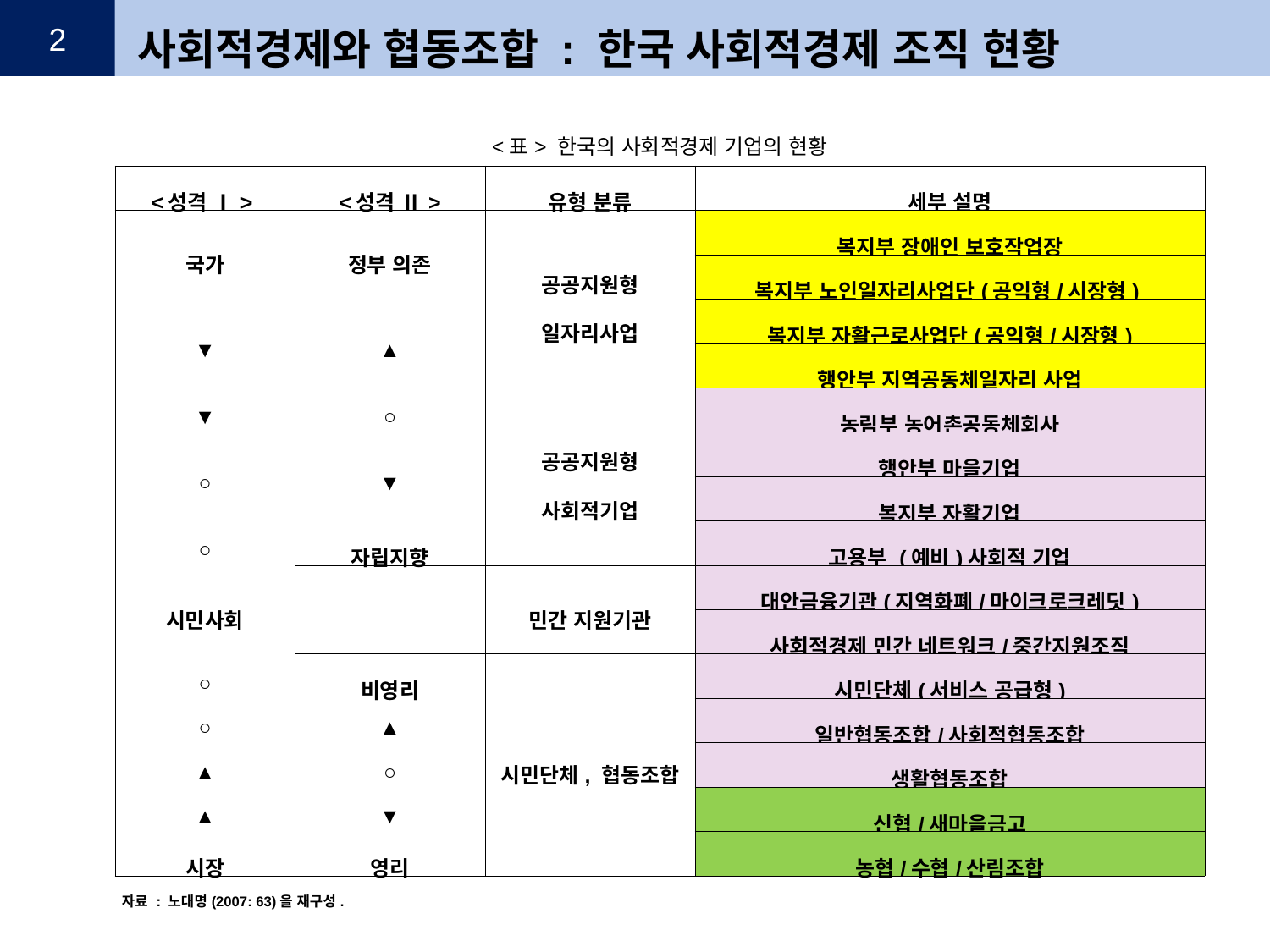

2

사회적경제와 협동조합 : 한국 사회적경제 조직 현황
| <표> 한국의 사회적경제 기업의 현황 |  |  |  |
| --- | --- | --- | --- |
| <성격 Ⅰ> | <성격 Ⅱ> | 유형 분류 | 세부 설명 |
| 국가 | 정부 의존 | 공공지원형 일자리사업 | 복지부 장애인 보호작업장 |
|  |  |  | 복지부 노인일자리사업단(공익형/시장형) |
| ▼ | ▲ |  | 복지부 자활근로사업단(공익형/시장형) |
|  |  |  | 행안부 지역공동체일자리 사업 |
| ▼ | ○ | 공공지원형 사회적기업 | 농림부 농어촌공동체회사 |
| ○ | ▼ |  |  |
|  |  |  | 행안부 마을기업 |
|  |  |  | 복지부 자활기업 |
| ○ | 자립지향 |  | 고용부 (예비)사회적 기업 |
| 시민사회 |  | 민간 지원기관 | 대안금융기관(지역화폐/마이크로크레딧) |
|  |  |  | 사회적경제 민간 네트워크/중간지원조직 |
| ○ | 비영리 | 시민단체, 협동조합 | 시민단체(서비스 공급형) |
| ○ | ▲ |  | 일반협동조합/사회적협동조합 |
| ▲ | ○ |  | 생활협동조합 |
| ▲ | ▼ |  | 신협/새마을금고 |
| 시장 | 영리 |  | 농협/수협/산림조합 |
| 자료 : 노대명(2007: 63)을 재구성. |  |  |  |